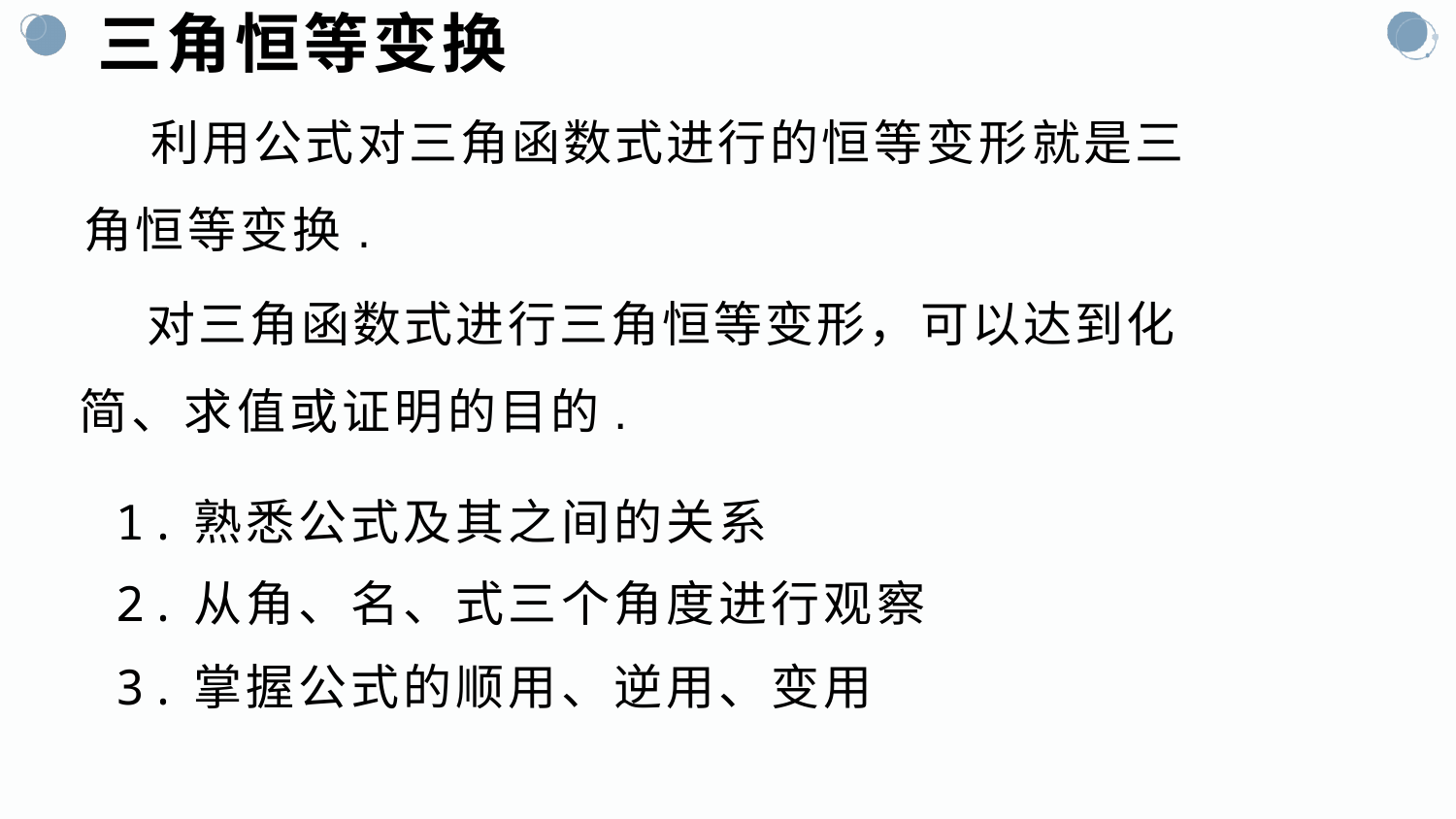

# 三角恒等变换
    利用公式对三角函数式进行的恒等变形就是三角恒等变换.
    对三角函数式进行三角恒等变形，可以达到化简、求值或证明的目的.
1.熟悉公式及其之间的关系
2.从角、名、式三个角度进行观察
3.掌握公式的顺用、逆用、变用